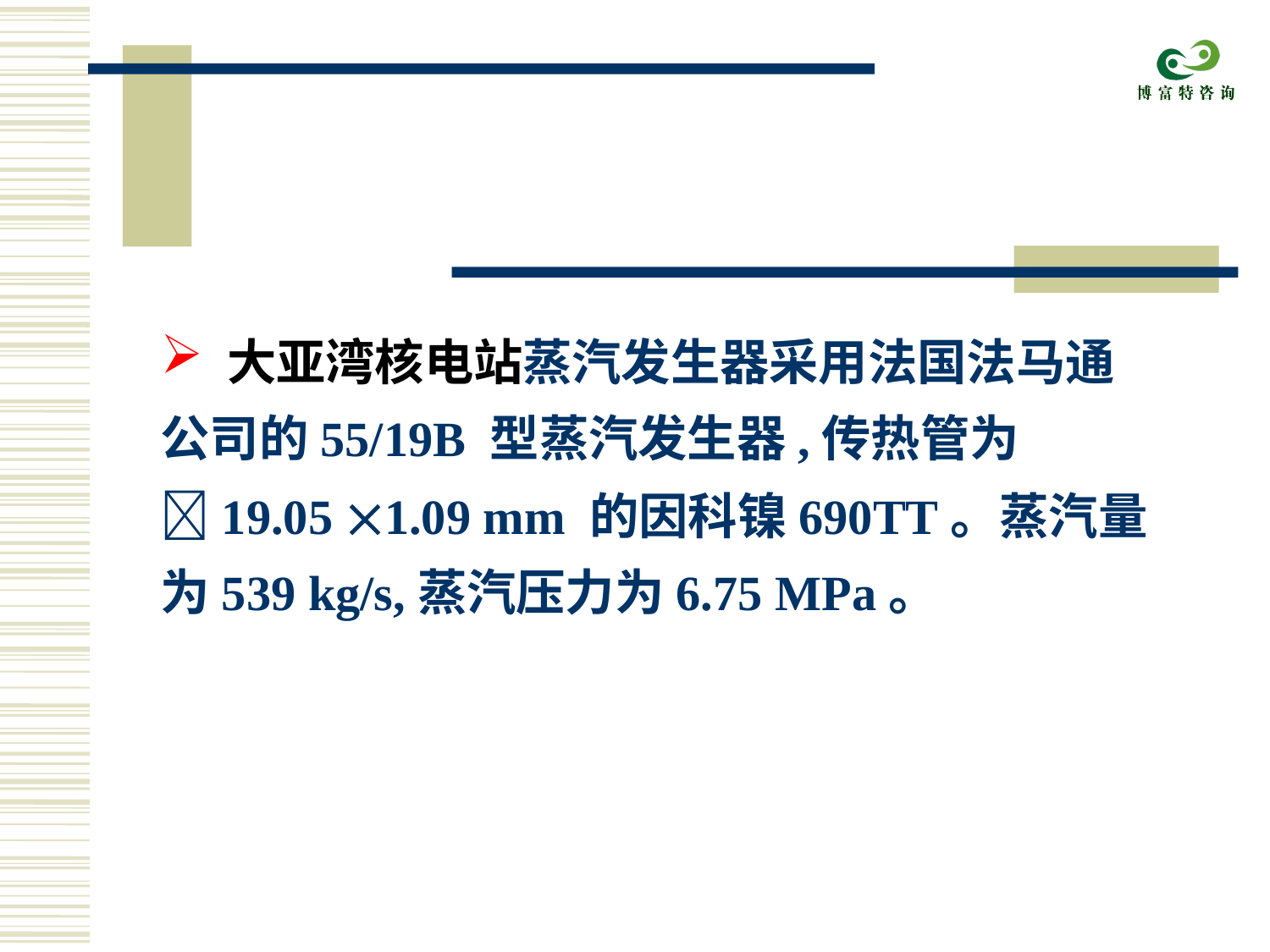

大亚湾核电站蒸汽发生器采用法国法马通公司的55/19B 型蒸汽发生器,传热管为Φ19.05 ×1.09 mm 的因科镍690TT。蒸汽量为539 kg/s,蒸汽压力为6.75 MPa。